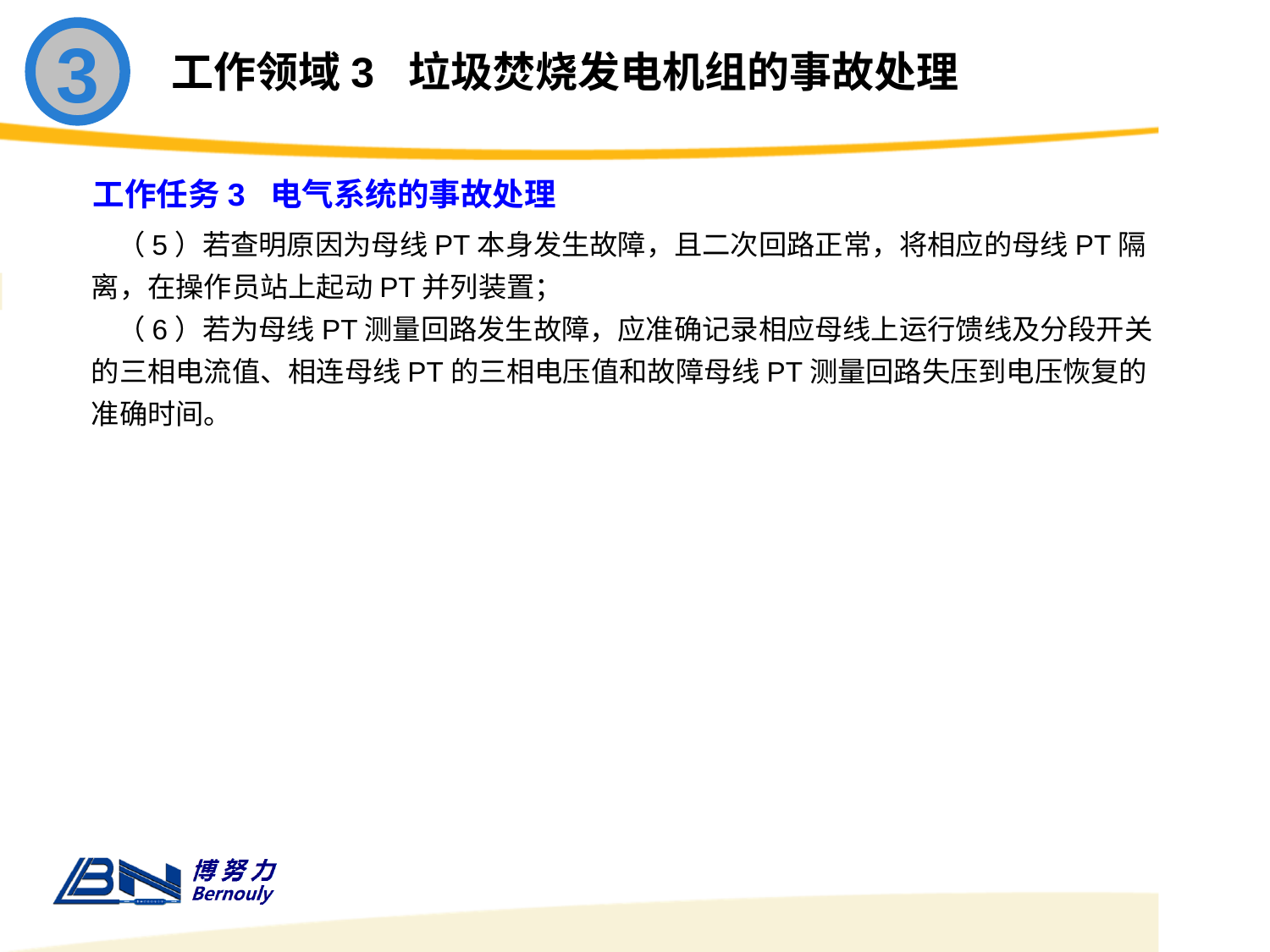

3
工作领域3  垃圾焚烧发电机组的事故处理
工作任务3  电气系统的事故处理
   （5）若查明原因为母线PT本身发生故障，且二次回路正常，将相应的母线PT隔离，在操作员站上起动PT并列装置；
   （6）若为母线PT测量回路发生故障，应准确记录相应母线上运行馈线及分段开关的三相电流值、相连母线PT的三相电压值和故障母线PT测量回路失压到电压恢复的准确时间。